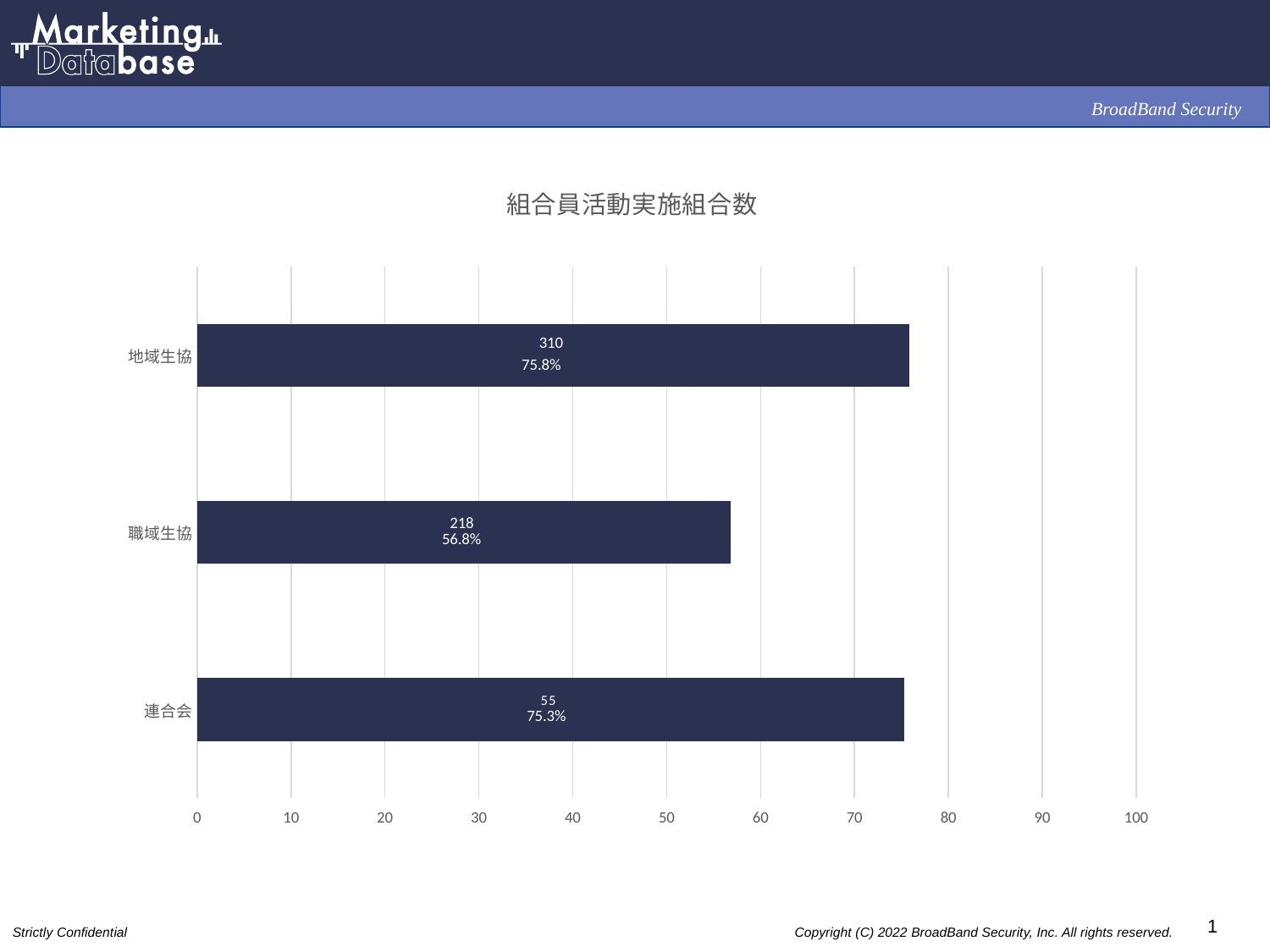

### Chart: 組合員活動実施組合数

| Category |  |
|---|---|
| 地域生協 | 75.8 |
| 職域生協 | 56.8 |
| 連合会 | 75.3 |